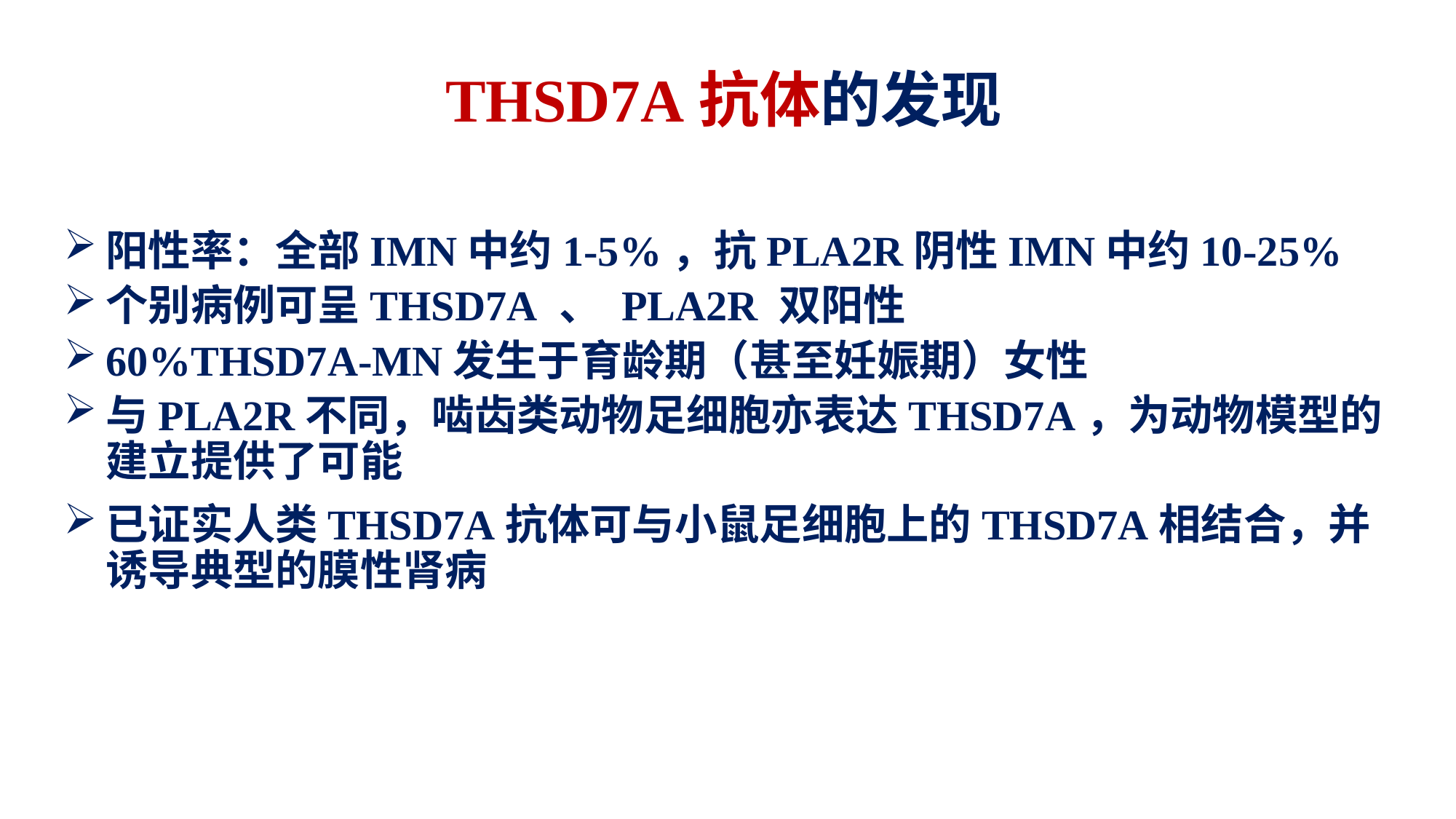

# THSD7A抗体的发现
阳性率：全部IMN中约1-5%，抗PLA2R阴性IMN中约10-25%
个别病例可呈THSD7A 、 PLA2R 双阳性
60%THSD7A-MN发生于育龄期（甚至妊娠期）女性
与PLA2R不同，啮齿类动物足细胞亦表达THSD7A，为动物模型的建立提供了可能
已证实人类THSD7A抗体可与小鼠足细胞上的THSD7A相结合，并诱导典型的膜性肾病